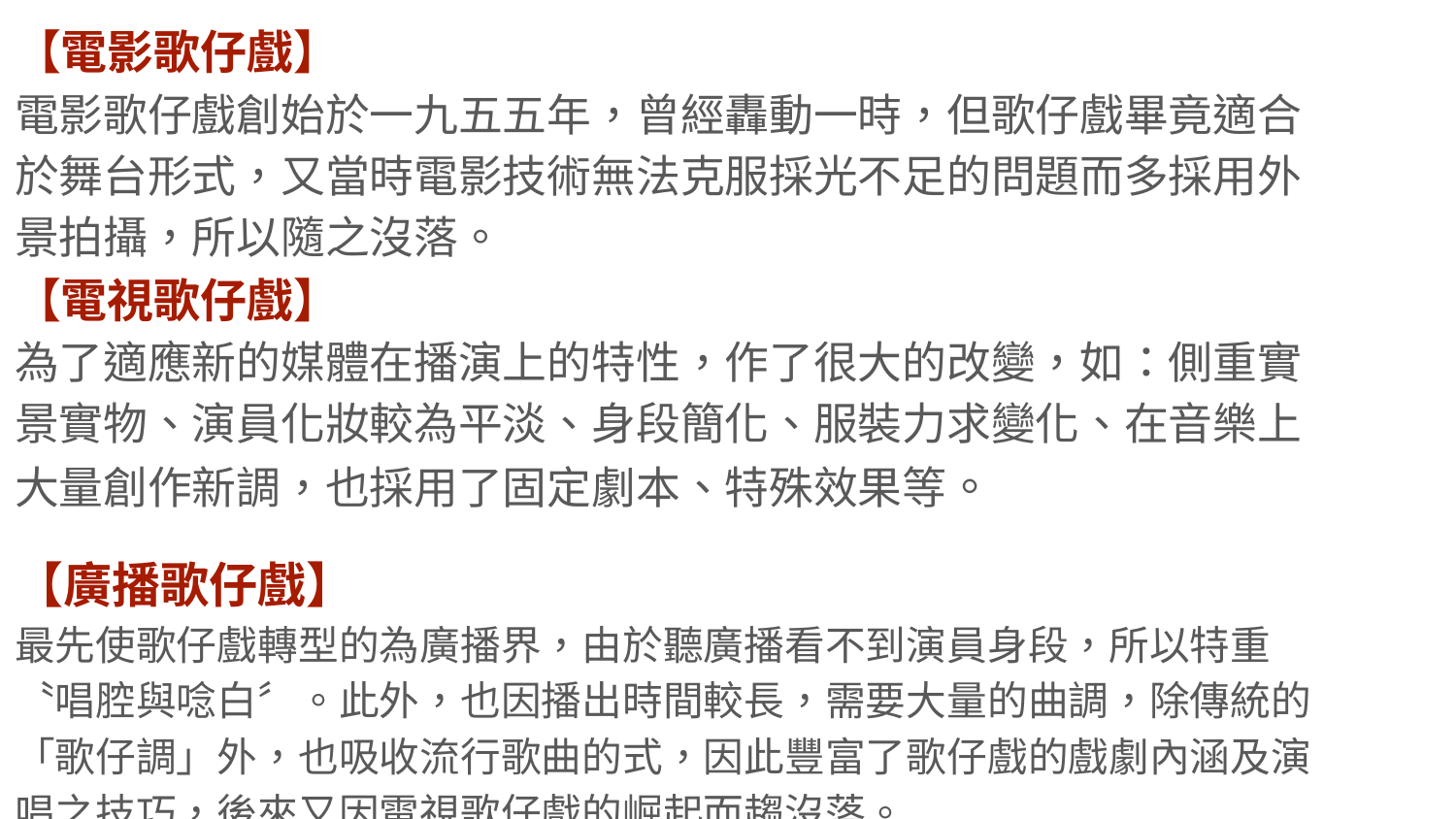

【電影歌仔戲】
電影歌仔戲創始於一九五五年，曾經轟動一時，但歌仔戲畢竟適合於舞台形式，又當時電影技術無法克服採光不足的問題而多採用外景拍攝，所以隨之沒落。
【電視歌仔戲】
為了適應新的媒體在播演上的特性，作了很大的改變，如：側重實景實物、演員化妝較為平淡、身段簡化、服裝力求變化、在音樂上大量創作新調，也採用了固定劇本、特殊效果等。
【廣播歌仔戲】
最先使歌仔戲轉型的為廣播界，由於聽廣播看不到演員身段，所以特重〝唱腔與唸白〞。此外，也因播出時間較長，需要大量的曲調，除傳統的「歌仔調」外，也吸收流行歌曲的式，因此豐富了歌仔戲的戲劇內涵及演唱之技巧，後來又因電視歌仔戲的崛起而趨沒落。